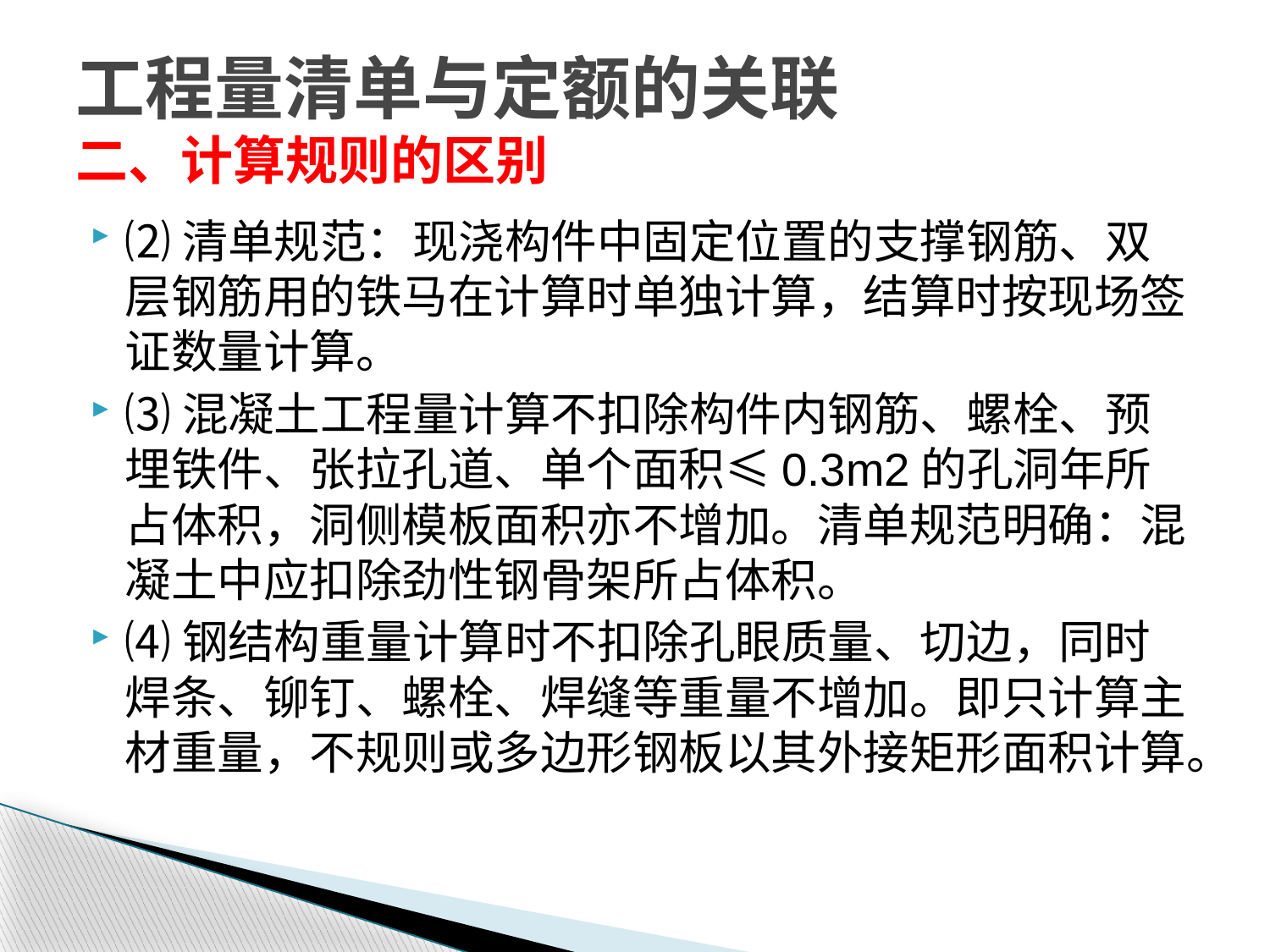

# 工程量清单与定额的关联 二、计算规则的区别
⑵清单规范：现浇构件中固定位置的支撑钢筋、双层钢筋用的铁马在计算时单独计算，结算时按现场签证数量计算。
⑶混凝土工程量计算不扣除构件内钢筋、螺栓、预埋铁件、张拉孔道、单个面积≤0.3m2的孔洞年所占体积，洞侧模板面积亦不增加。清单规范明确：混凝土中应扣除劲性钢骨架所占体积。
⑷钢结构重量计算时不扣除孔眼质量、切边，同时焊条、铆钉、螺栓、焊缝等重量不增加。即只计算主材重量，不规则或多边形钢板以其外接矩形面积计算。